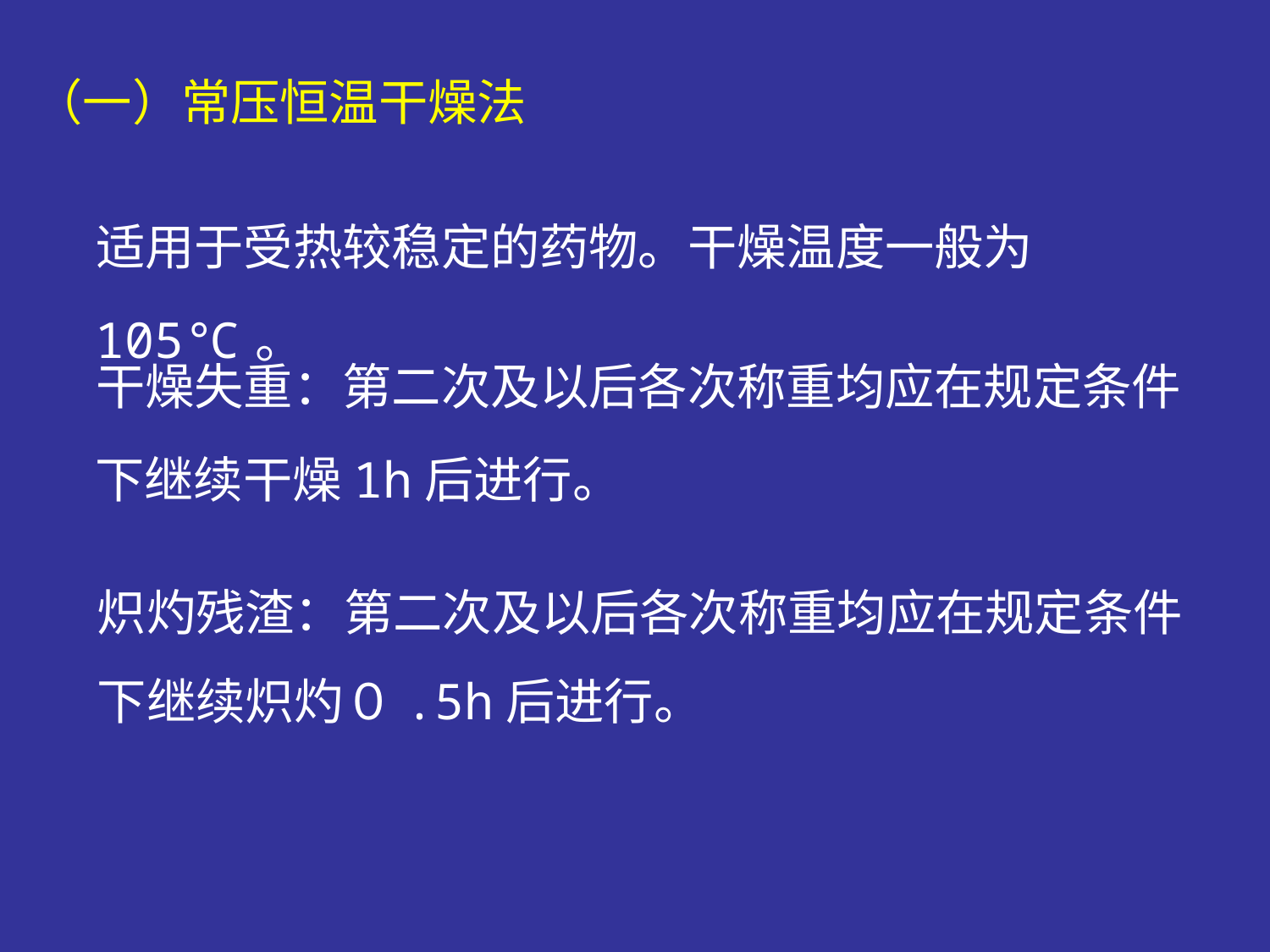

（一）常压恒温干燥法
  适用于受热较稳定的药物。干燥温度一般为105℃。
  干燥失重：第二次及以后各次称重均应在规定条件下继续干燥1h后进行。
炽灼残渣：第二次及以后各次称重均应在规定条件下继续炽灼０.5h后进行。